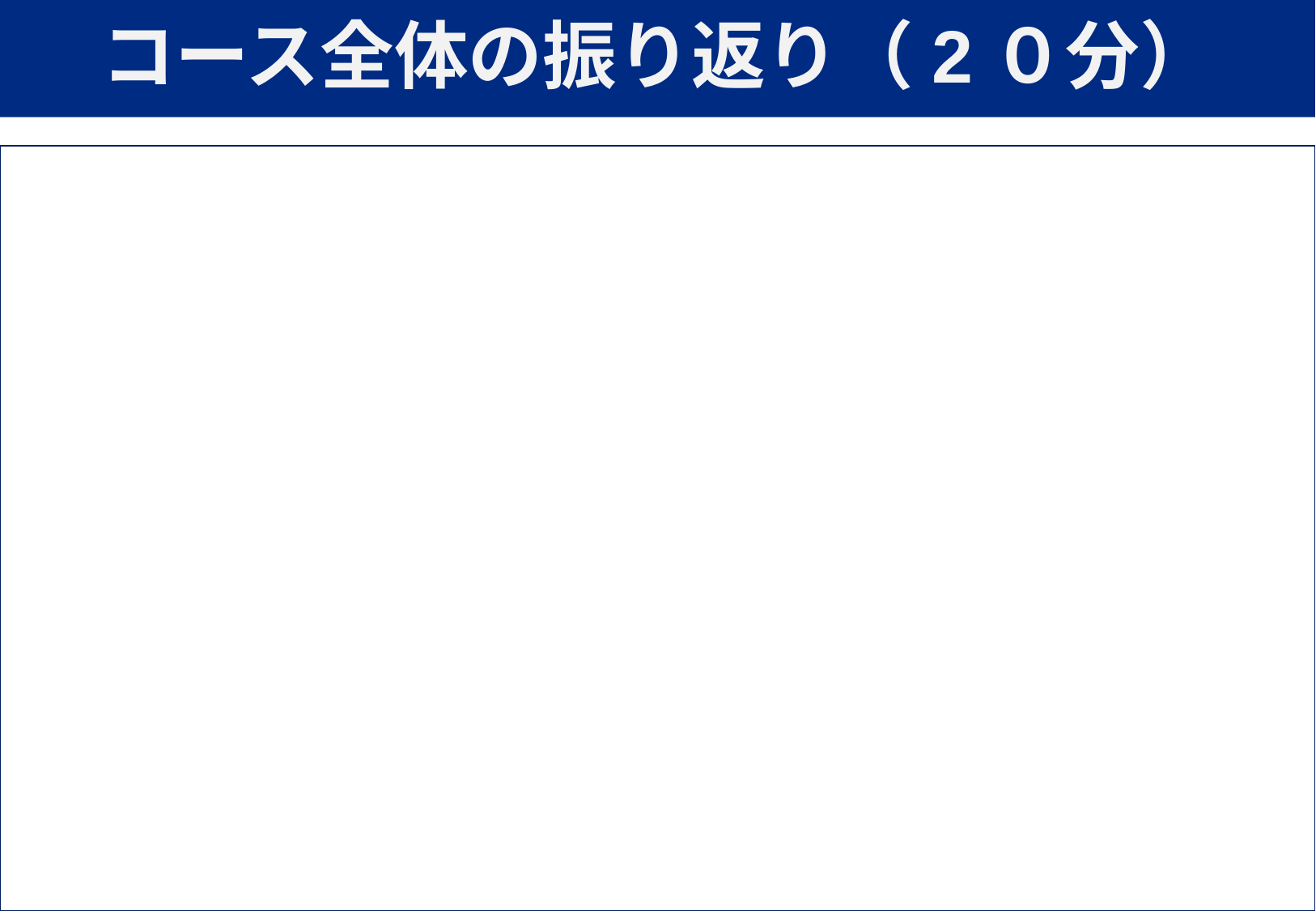

# コース全体の振り返り（2０分）
|  |
| --- |